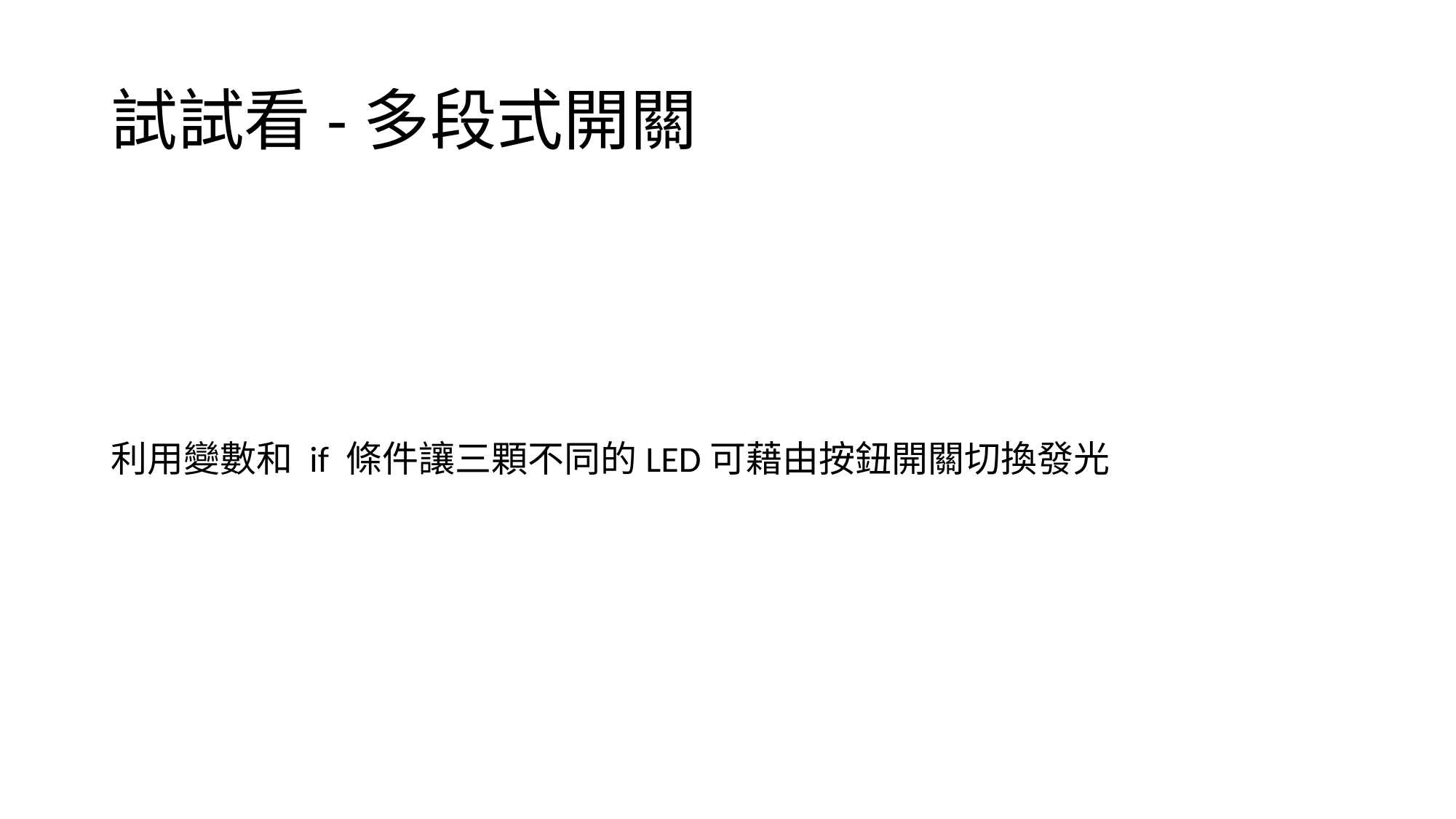

# 試試看-多段式開關
利用變數和 if 條件讓三顆不同的LED可藉由按鈕開關切換發光